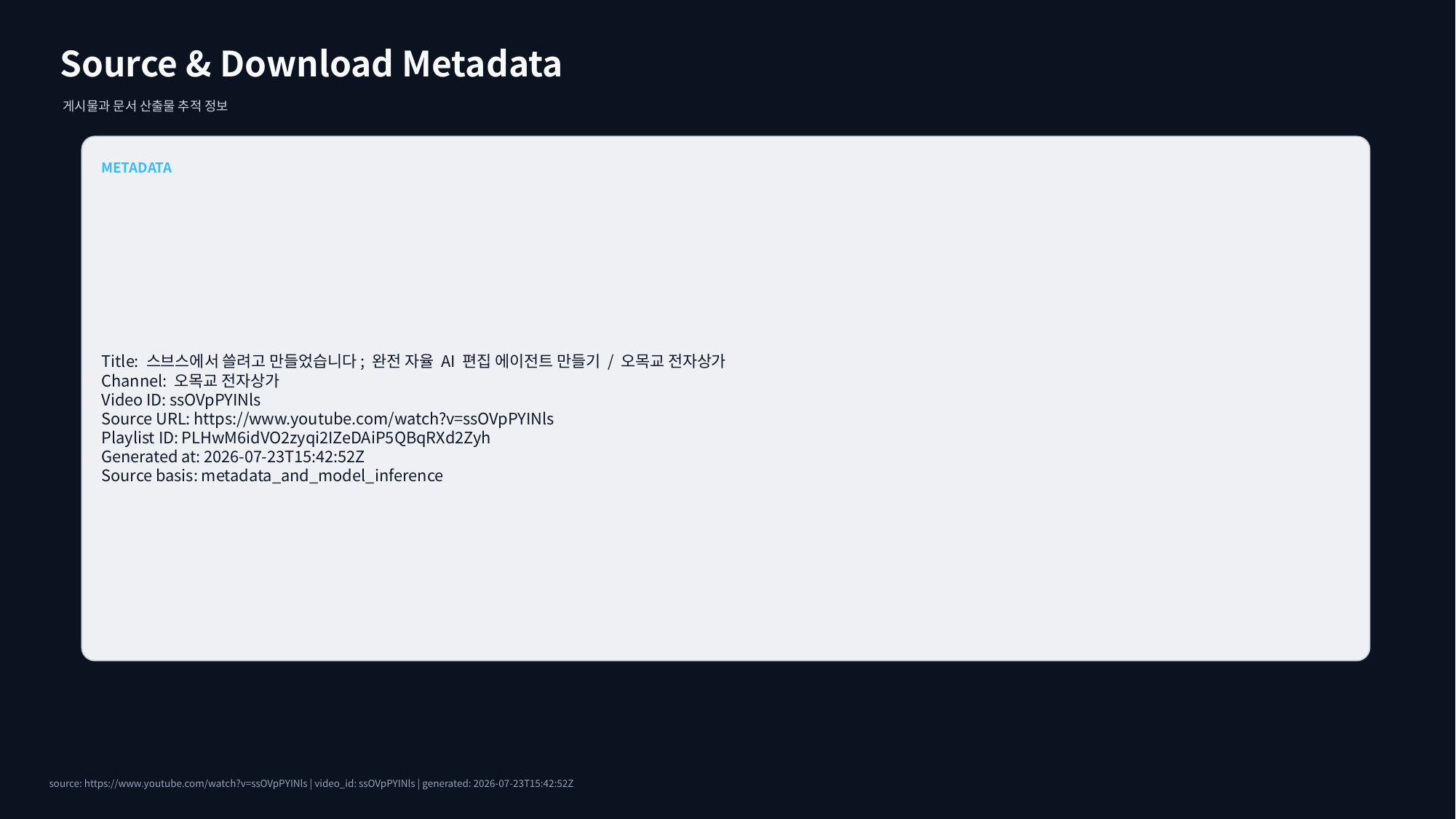

Source & Download Metadata
게시물과 문서 산출물 추적 정보

METADATA
Title: 스브스에서 쓸려고 만들었습니다; 완전 자율 AI 편집 에이전트 만들기 / 오목교 전자상가
Channel: 오목교 전자상가
Video ID: ssOVpPYINls
Source URL: https://www.youtube.com/watch?v=ssOVpPYINls
Playlist ID: PLHwM6idVO2zyqi2IZeDAiP5QBqRXd2Zyh
Generated at: 2026-07-23T15:42:52Z
Source basis: metadata_and_model_inference
source: https://www.youtube.com/watch?v=ssOVpPYINls | video_id: ssOVpPYINls | generated: 2026-07-23T15:42:52Z